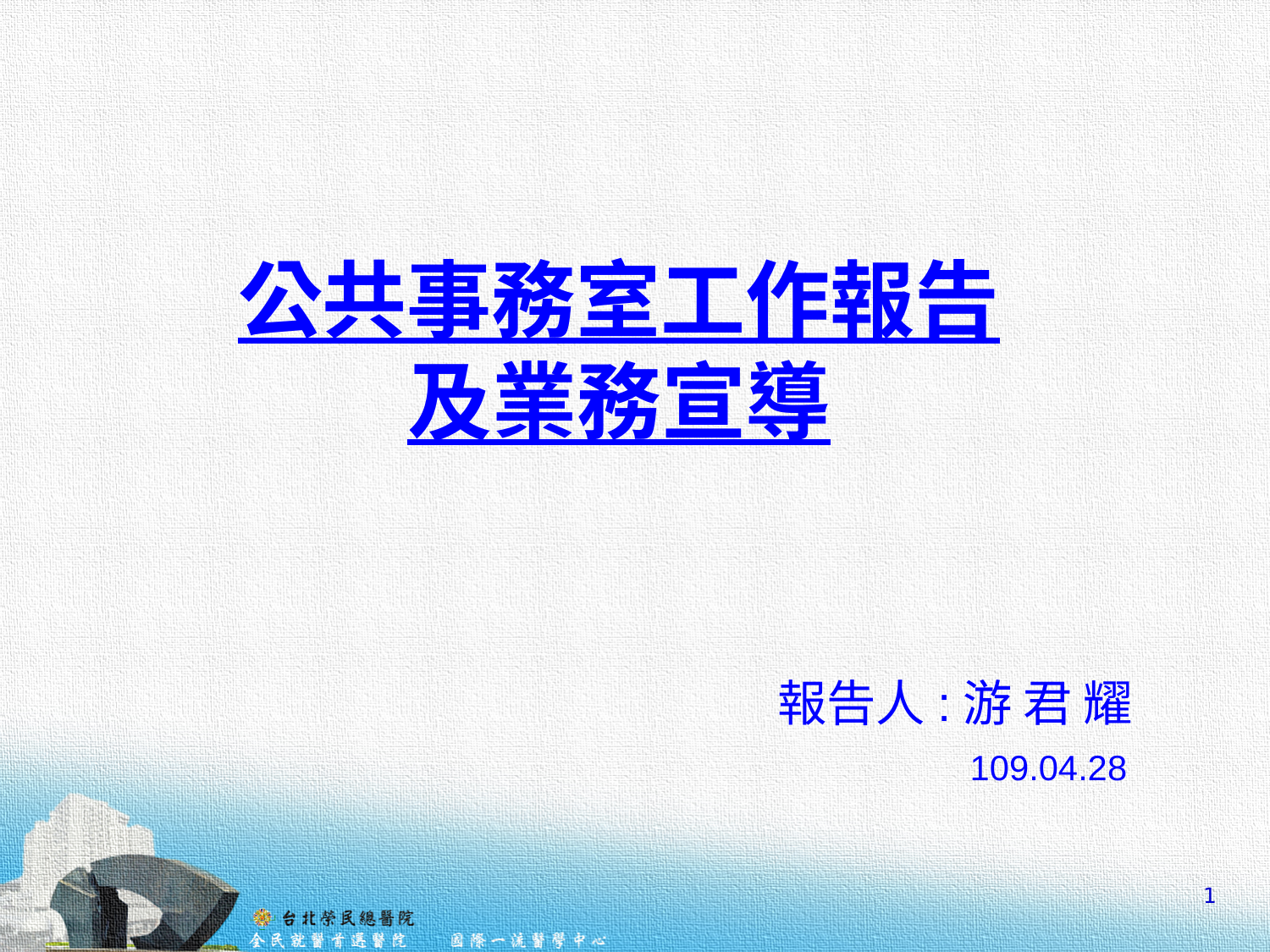

公共事務室工作報告
及業務宣導
報告人:游 君 耀
              109.04.28
1